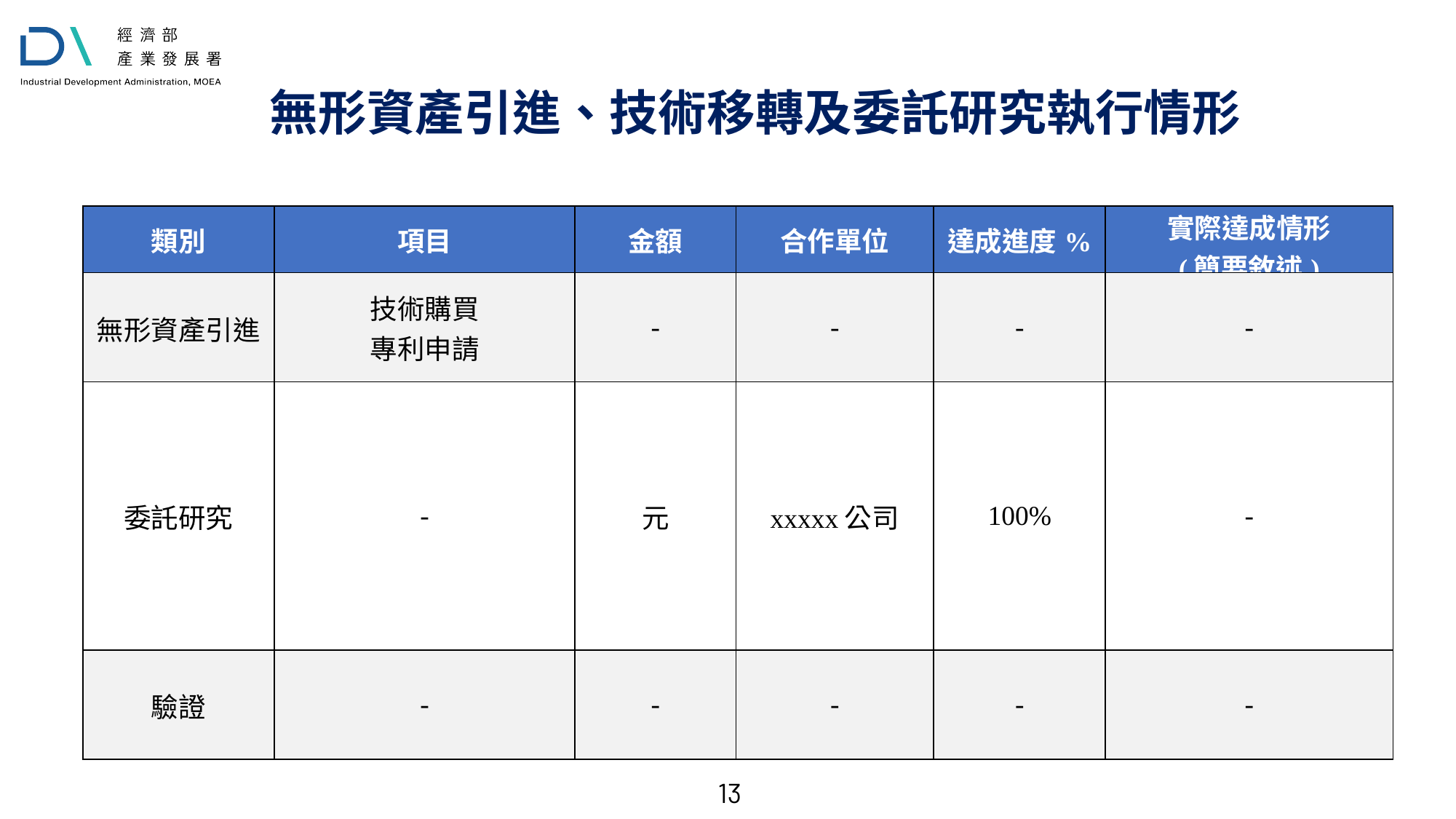

無形資產引進、技術移轉及委託研究執行情形
| 類別 | 項目 | 金額 | 合作單位 | 達成進度% | 實際達成情形 (簡要敘述) |
| --- | --- | --- | --- | --- | --- |
| 無形資產引進 | 技術購買 專利申請 | - | - | - | - |
| 委託研究 | - | 元 | xxxxx公司 | 100% | - |
| 驗證 | - | - | - | - | - |
13